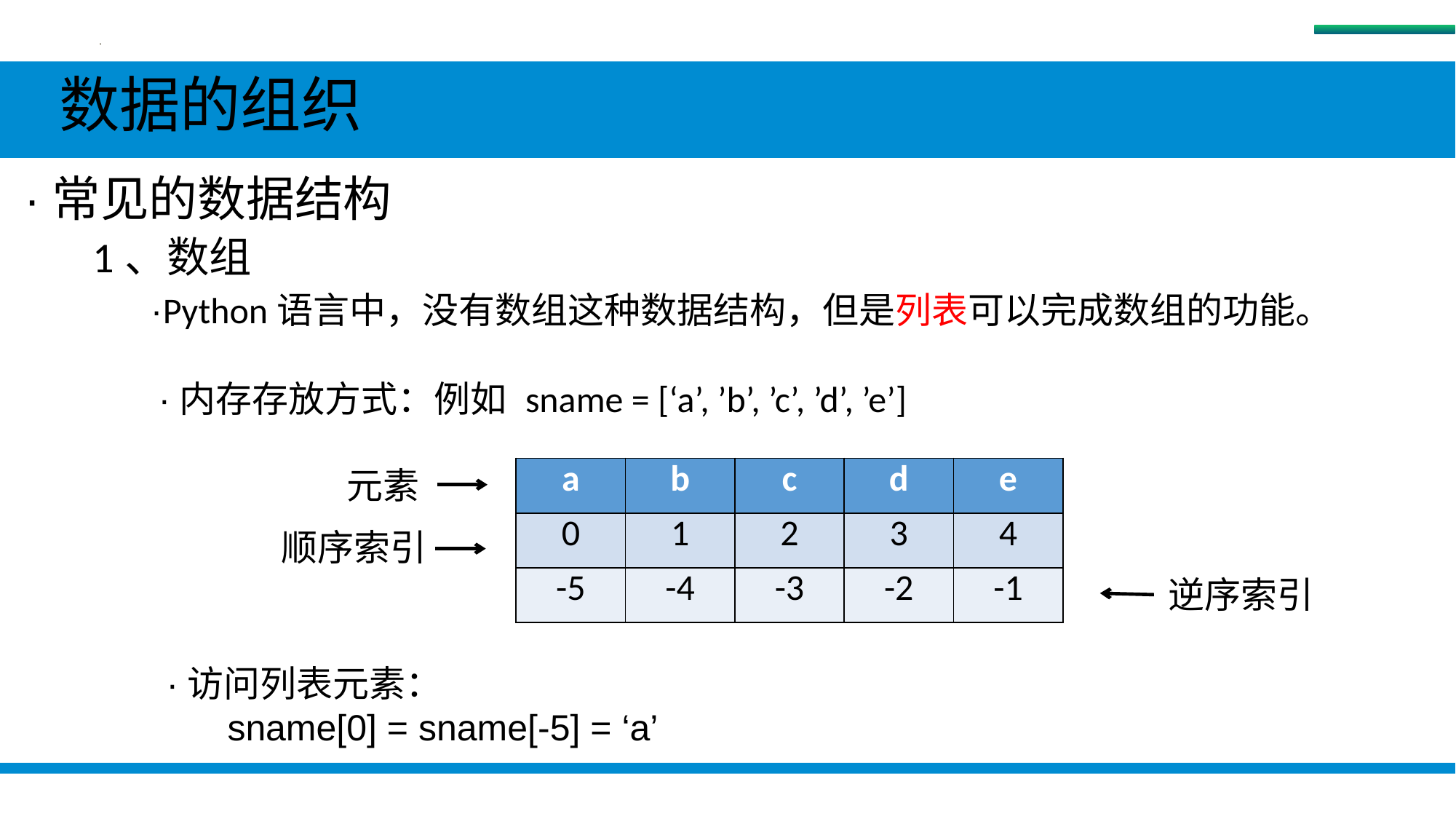

数据

  数据的组织
 ·常见的数据结构
1、数组
      ·Python语言中，没有数组这种数据结构，但是列表可以完成数组的功能。

        ·内存存放方式：例如 sname = [‘a’, ’b’, ’c’, ’d’, ’e’]
元素
| a | b | c | d | e |
| --- | --- | --- | --- | --- |
| 0 | 1 | 2 | 3 | 4 |
| -5 | -4 | -3 | -2 | -1 |
顺序索引
逆序索引

·访问列表元素：
      sname[0] = sname[-5] = ‘a’
#